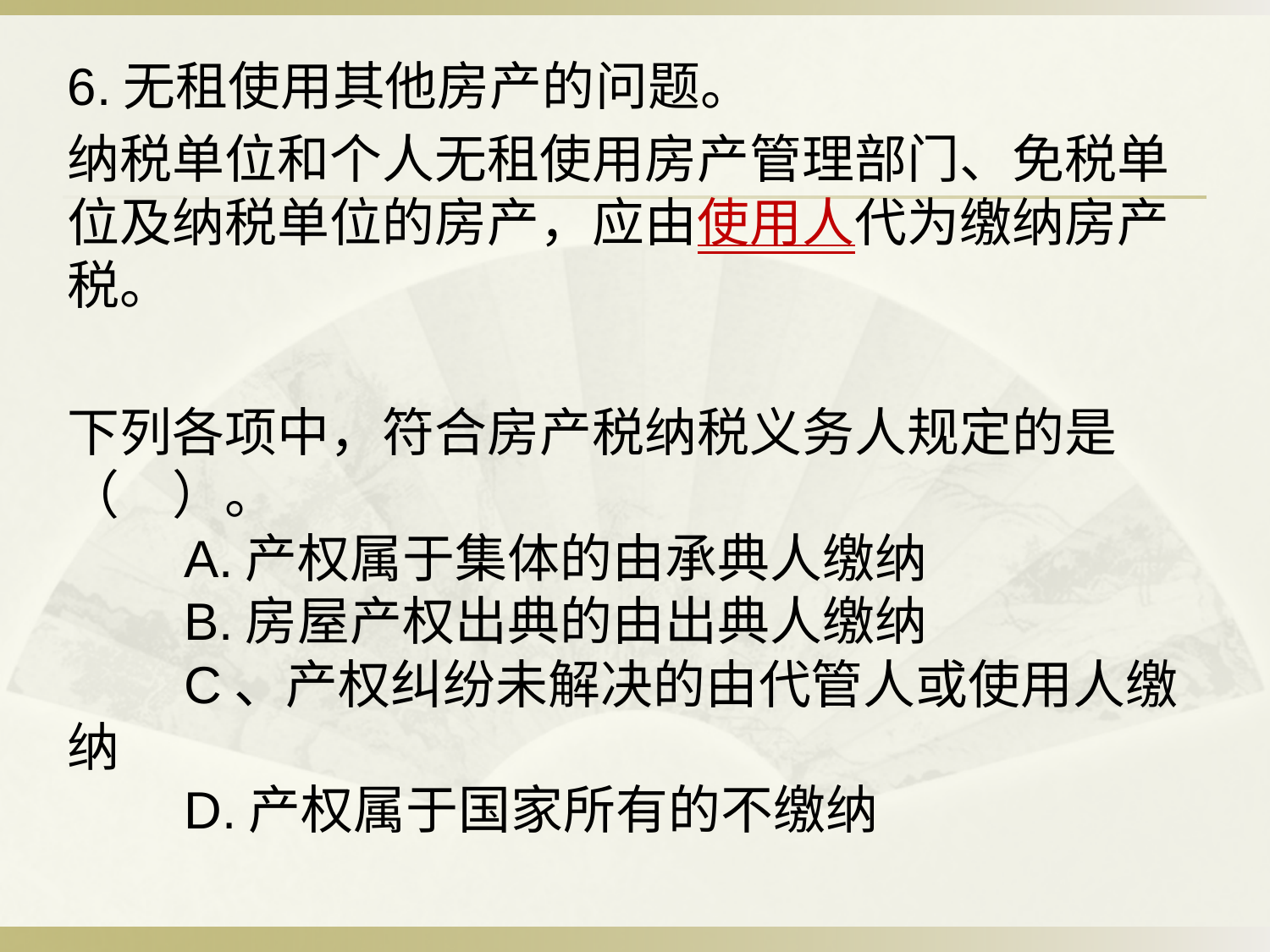

6.无租使用其他房产的问题。
纳税单位和个人无租使用房产管理部门、免税单位及纳税单位的房产，应由使用人代为缴纳房产税。

下列各项中，符合房产税纳税义务人规定的是（　）。
　　A.产权属于集体的由承典人缴纳
　　B.房屋产权出典的由出典人缴纳
　　C、产权纠纷未解决的由代管人或使用人缴纳
　　D.产权属于国家所有的不缴纳